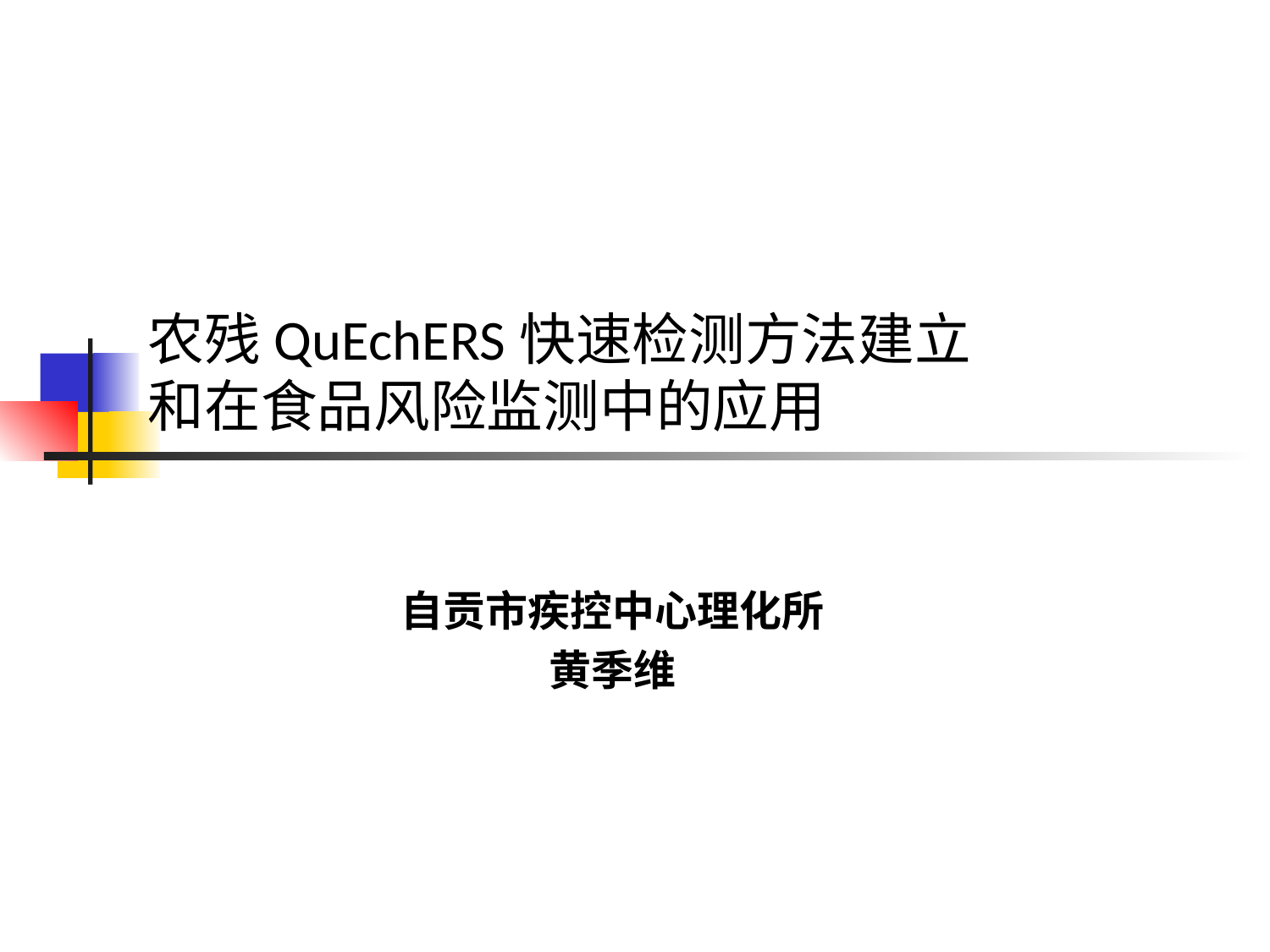

农残QuEchERS快速检测方法建立
和在食品风险监测中的应用

自贡市疾控中心理化所
黄季维